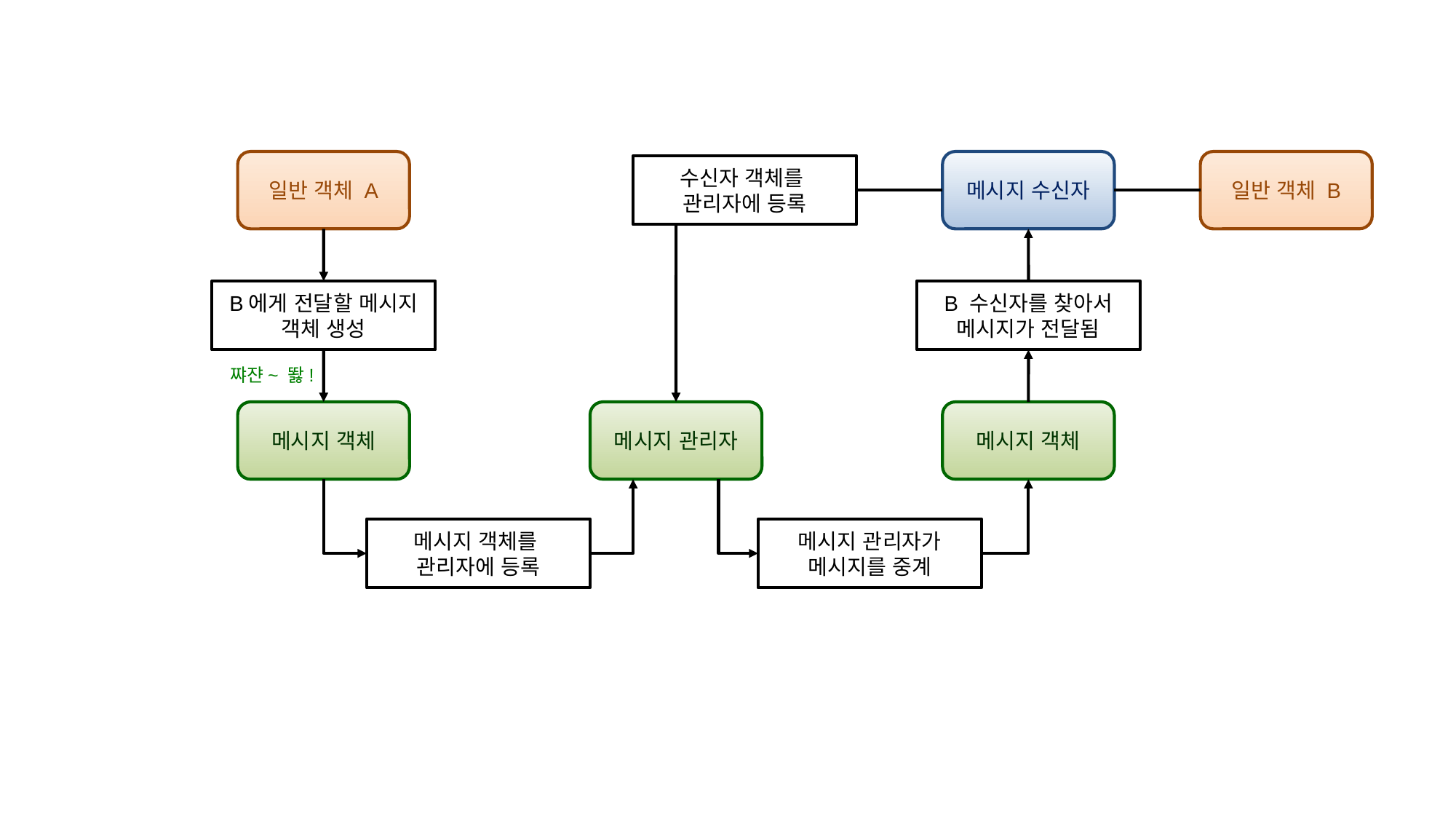

일반 객체 A
메시지 수신자
일반 객체 B
수신자 객체를
관리자에 등록
B에게 전달할 메시지 객체 생성
B 수신자를 찾아서 메시지가 전달됨
쨔쟌~ 똻!
메시지 객체
메시지 관리자
메시지 객체
메시지 객체를
관리자에 등록
메시지 관리자가 메시지를 중계